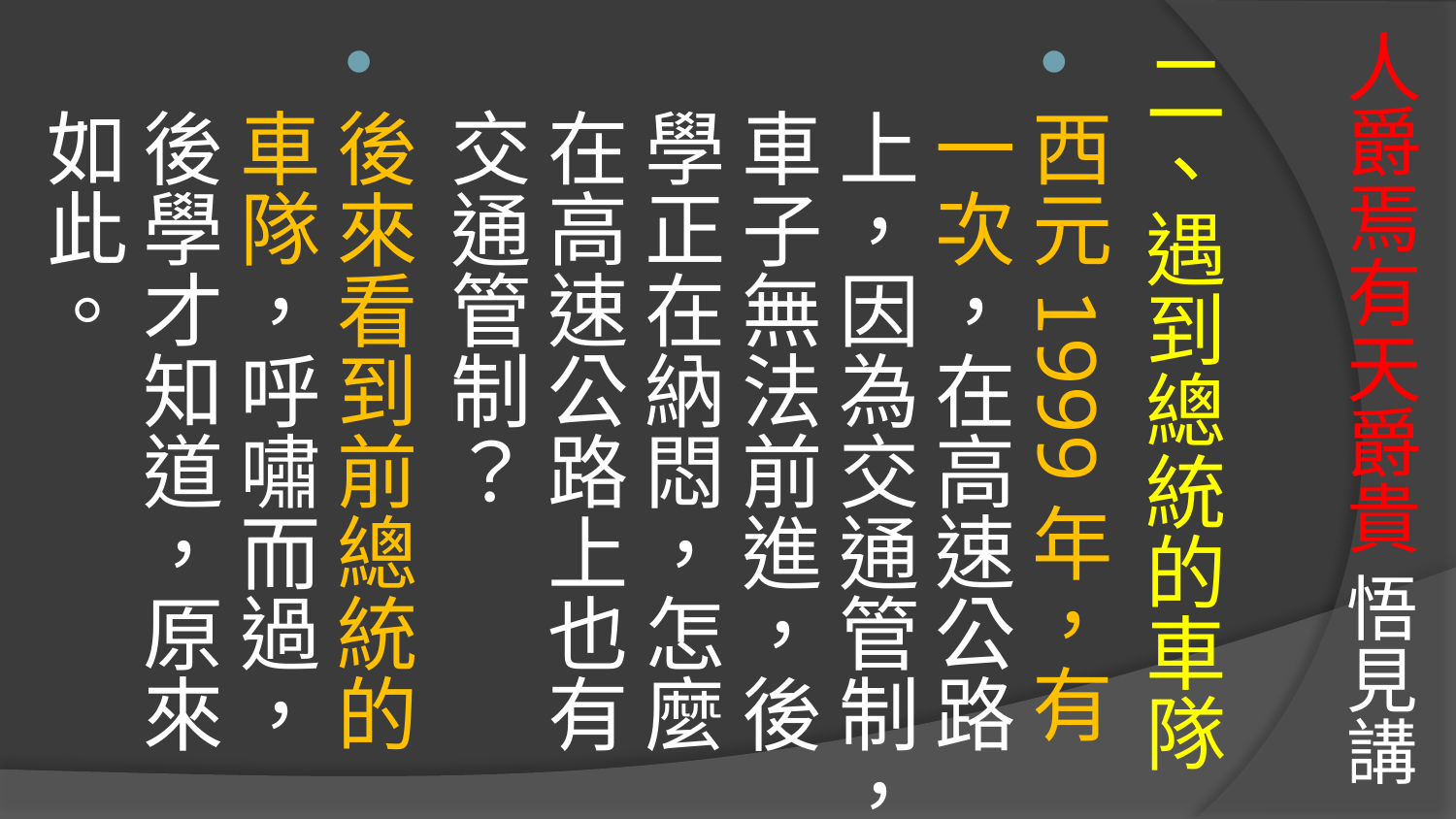

# 人爵焉有天爵貴 悟見講
二、遇到總統的車隊
西元1999年，有一次，在高速公路上，因為交通管制，車子無法前進，後學正在納悶，怎麼在高速公路上也有交通管制？
後來看到前總統的車隊，呼嘯而過，後學才知道，原來如此。